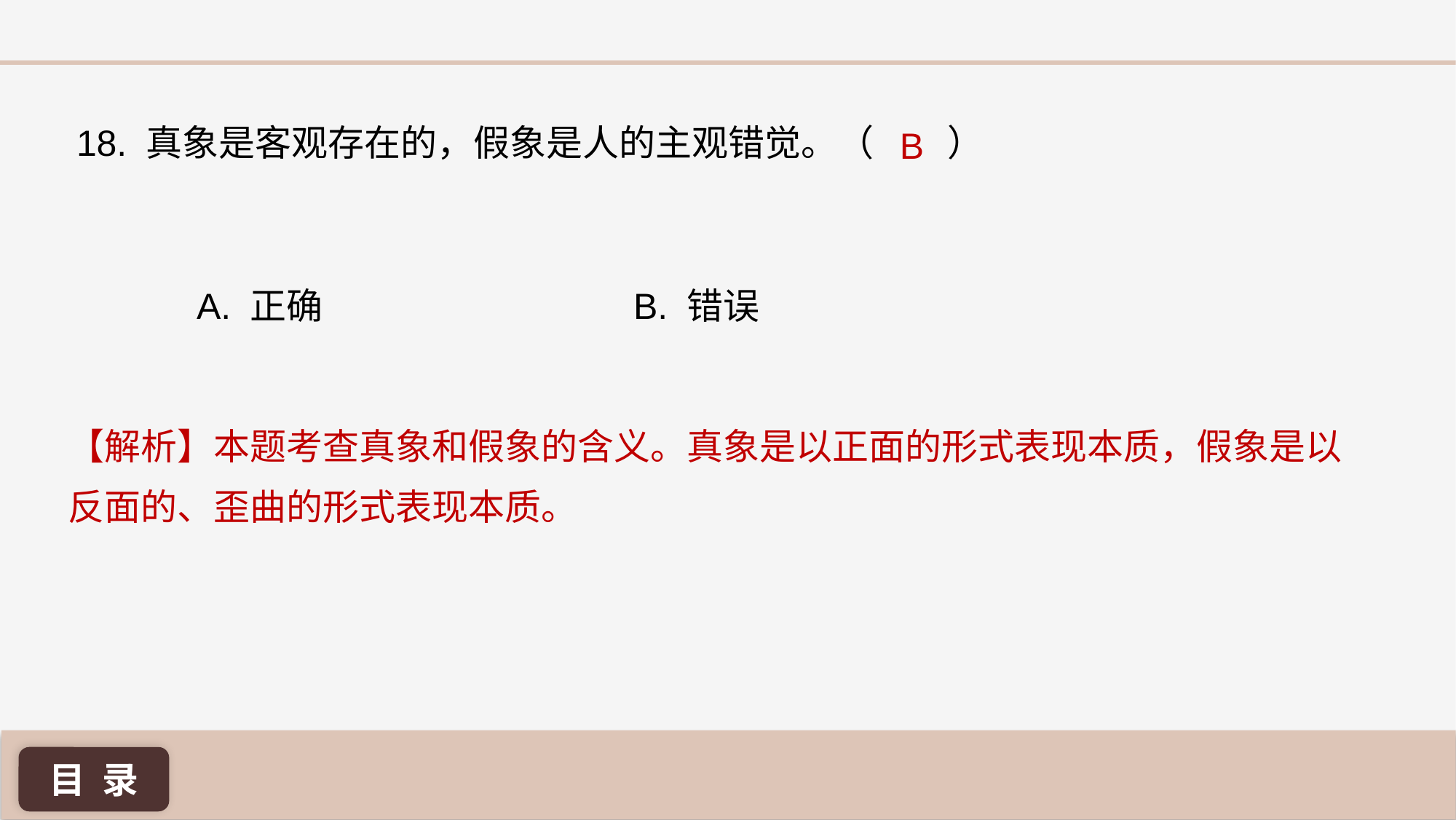

18. 真象是客观存在的，假象是人的主观错觉。（         ）
B
A. 正确 			B. 错误
【解析】本题考查真象和假象的含义。真象是以正面的形式表现本质，假象是以反面的、歪曲的形式表现本质。